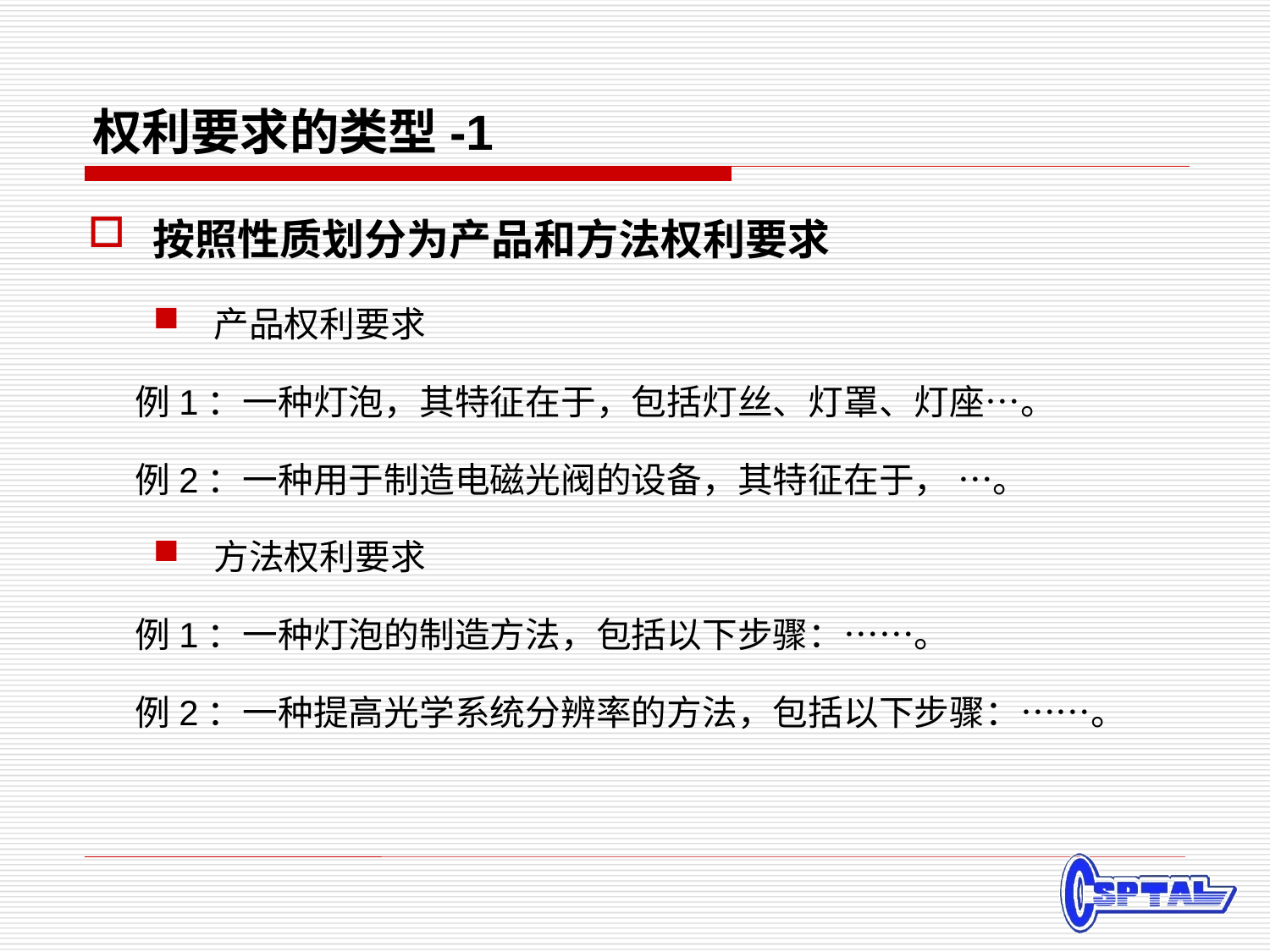

# 权利要求的类型-1
按照性质划分为产品和方法权利要求
产品权利要求
     例1：一种灯泡，其特征在于，包括灯丝、灯罩、灯座…。
     例2：一种用于制造电磁光阀的设备，其特征在于， …。
方法权利要求
     例1：一种灯泡的制造方法，包括以下步骤：……。
     例2：一种提高光学系统分辨率的方法，包括以下步骤：……。